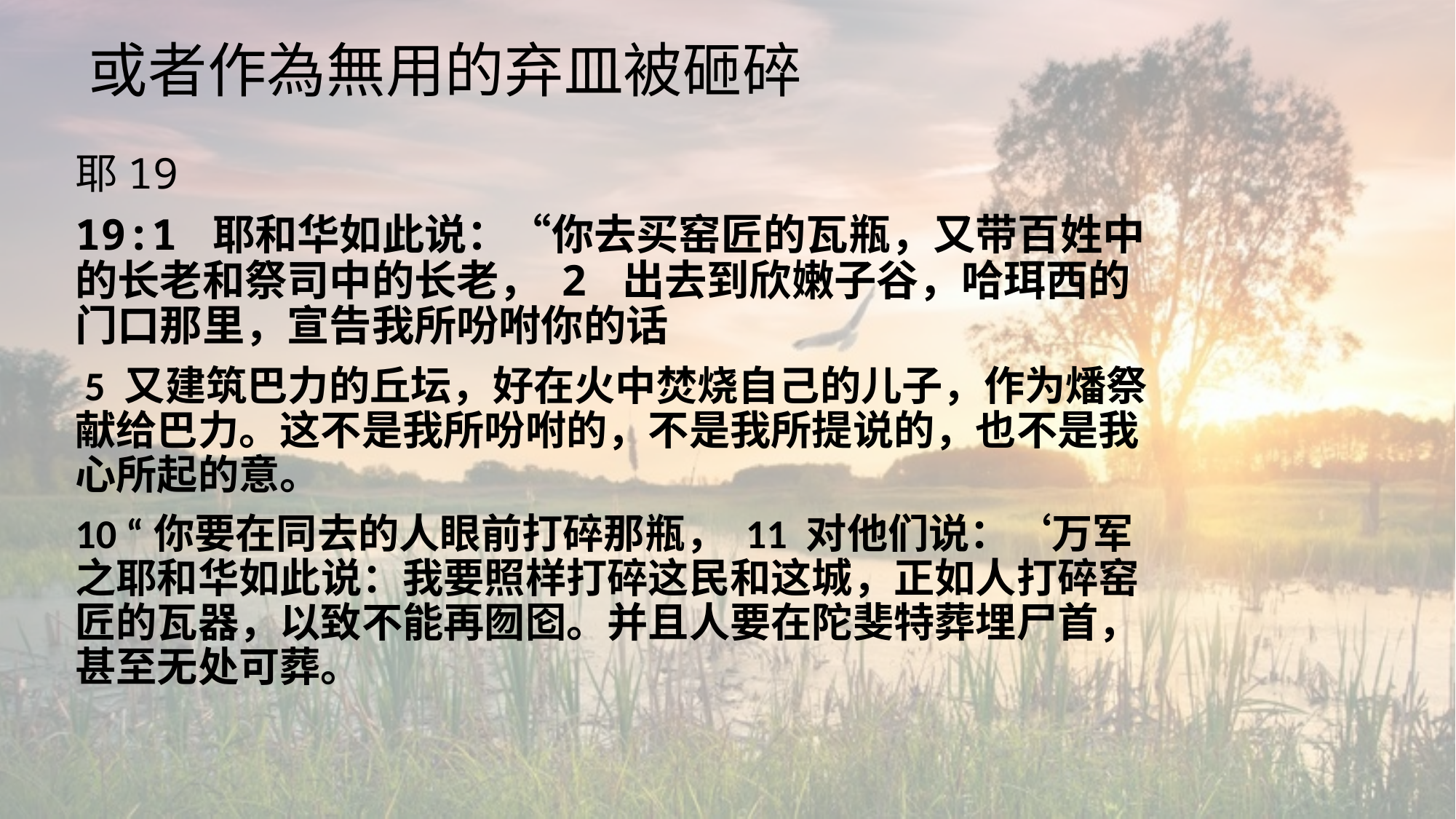

# 或者作為無用的弃皿被砸碎
耶19
19:1 耶和华如此说：“你去买窑匠的瓦瓶，又带百姓中的长老和祭司中的长老， 2 出去到欣嫩子谷，哈珥西的门口那里，宣告我所吩咐你的话
 5 又建筑巴力的丘坛，好在火中焚烧自己的儿子，作为燔祭献给巴力。这不是我所吩咐的，不是我所提说的，也不是我心所起的意。
10 “你要在同去的人眼前打碎那瓶， 11 对他们说：‘万军之耶和华如此说：我要照样打碎这民和这城，正如人打碎窑匠的瓦器，以致不能再囫囵。并且人要在陀斐特葬埋尸首，甚至无处可葬。